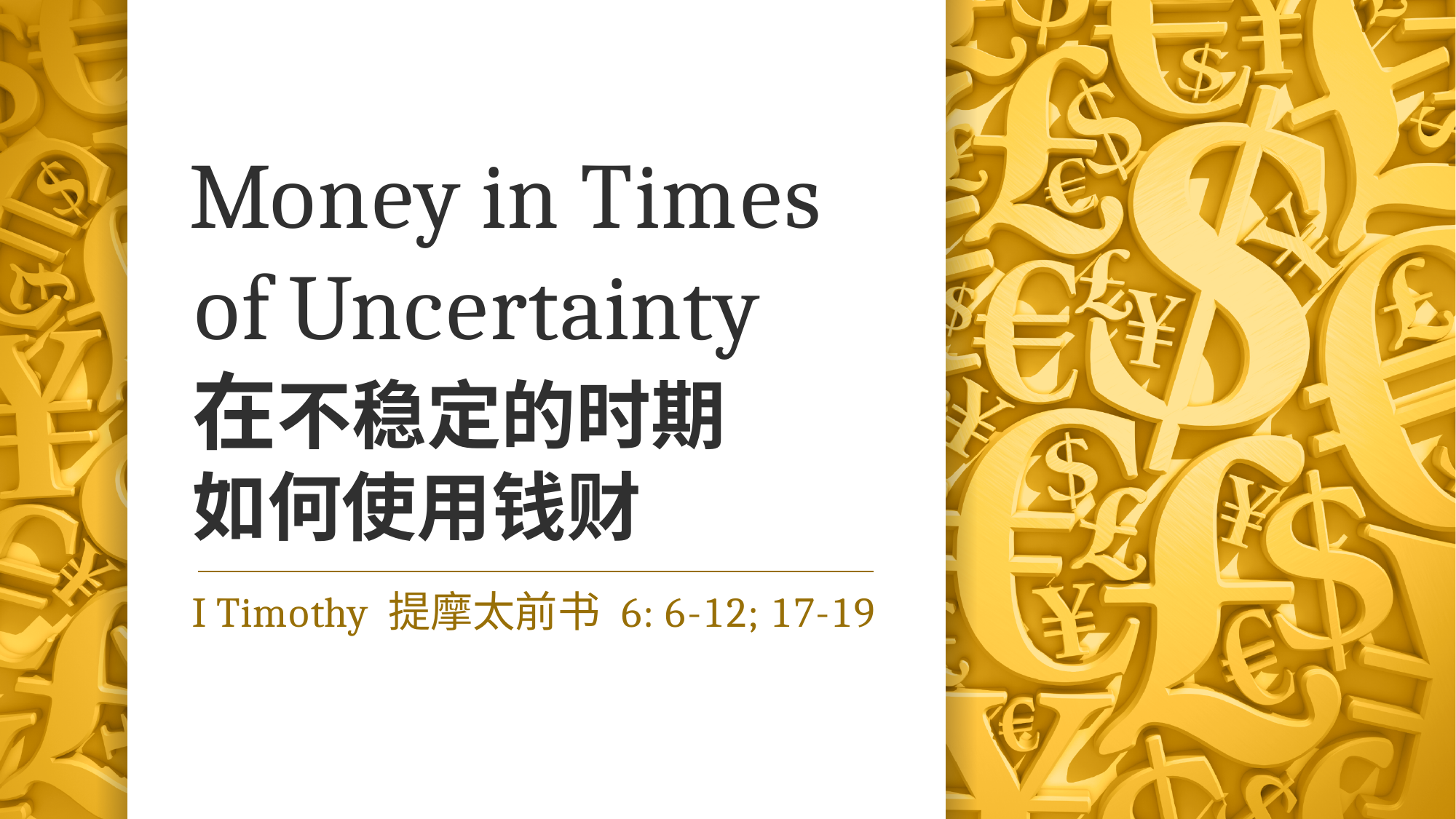

# Money in Times of Uncertainty 在不稳定的时期 如何使用钱财
I Timothy 提摩太前书 6: 6-12; 17-19